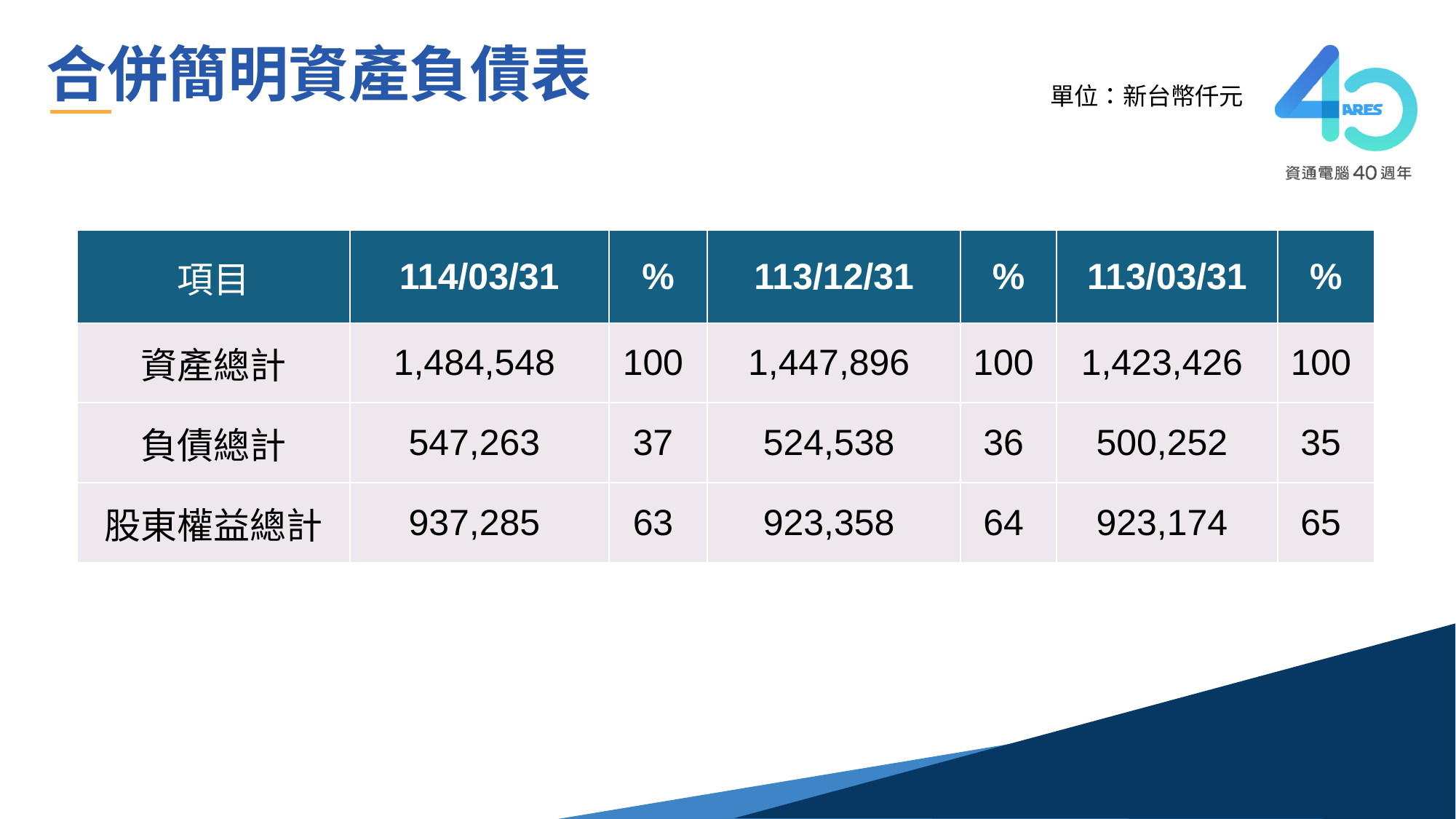

合併簡明資產負債表
單位：新台幣仟元
| 項目 | 114/03/31 | % | 113/12/31 | % | 113/03/31 | % |
| --- | --- | --- | --- | --- | --- | --- |
| 資產總計 | 1,484,548 | 100 | 1,447,896 | 100 | 1,423,426 | 100 |
| 負債總計 | 547,263 | 37 | 524,538 | 36 | 500,252 | 35 |
| 股東權益總計 | 937,285 | 63 | 923,358 | 64 | 923,174 | 65 |